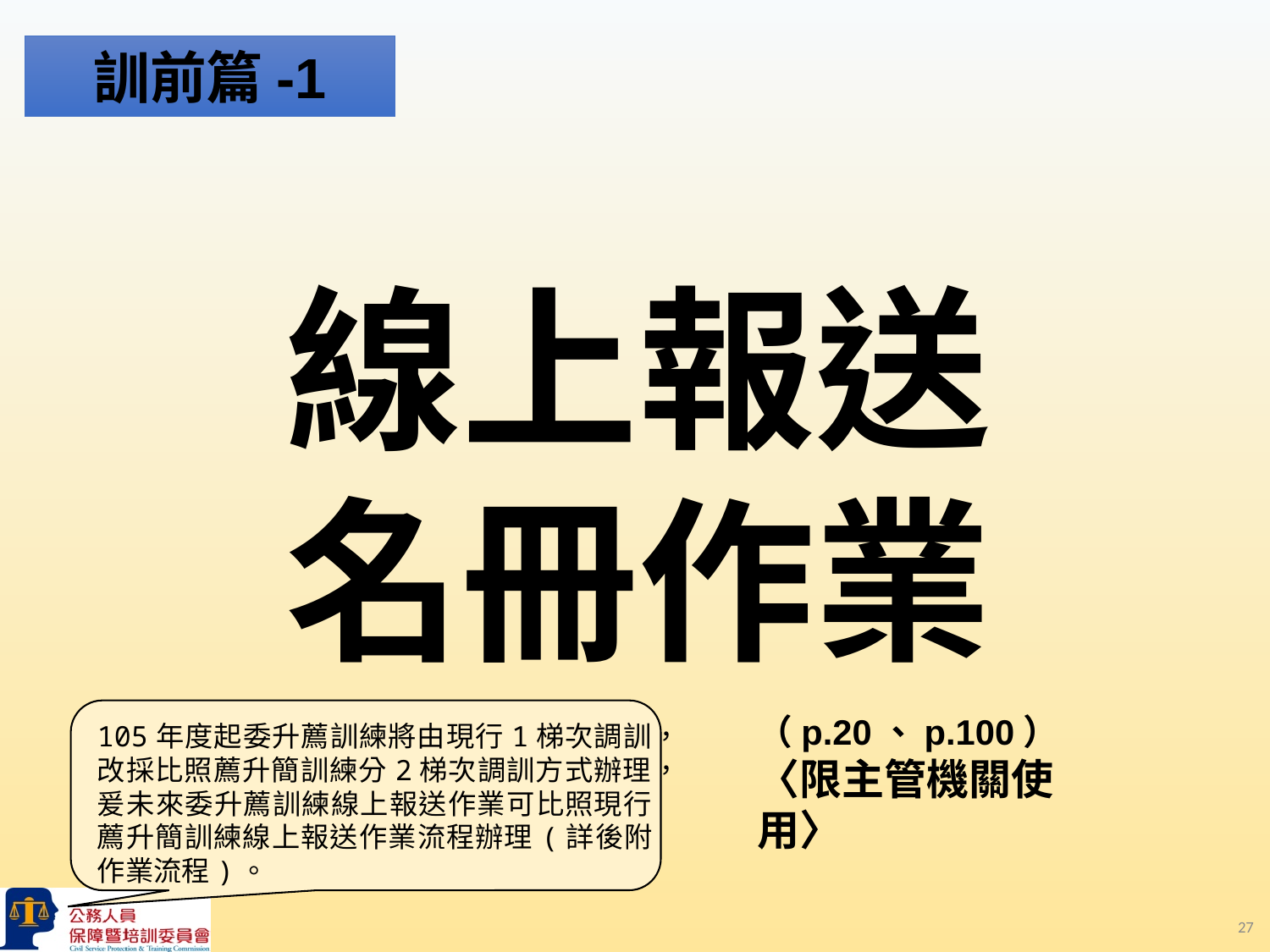

訓前篇-1
線上報送名冊作業

（p.20、p.100）
〈限主管機關使用〉
105年度起委升薦訓練將由現行1梯次調訓，改採比照薦升簡訓練分2梯次調訓方式辦理，爰未來委升薦訓練線上報送作業可比照現行薦升簡訓練線上報送作業流程辦理(詳後附作業流程)。
27